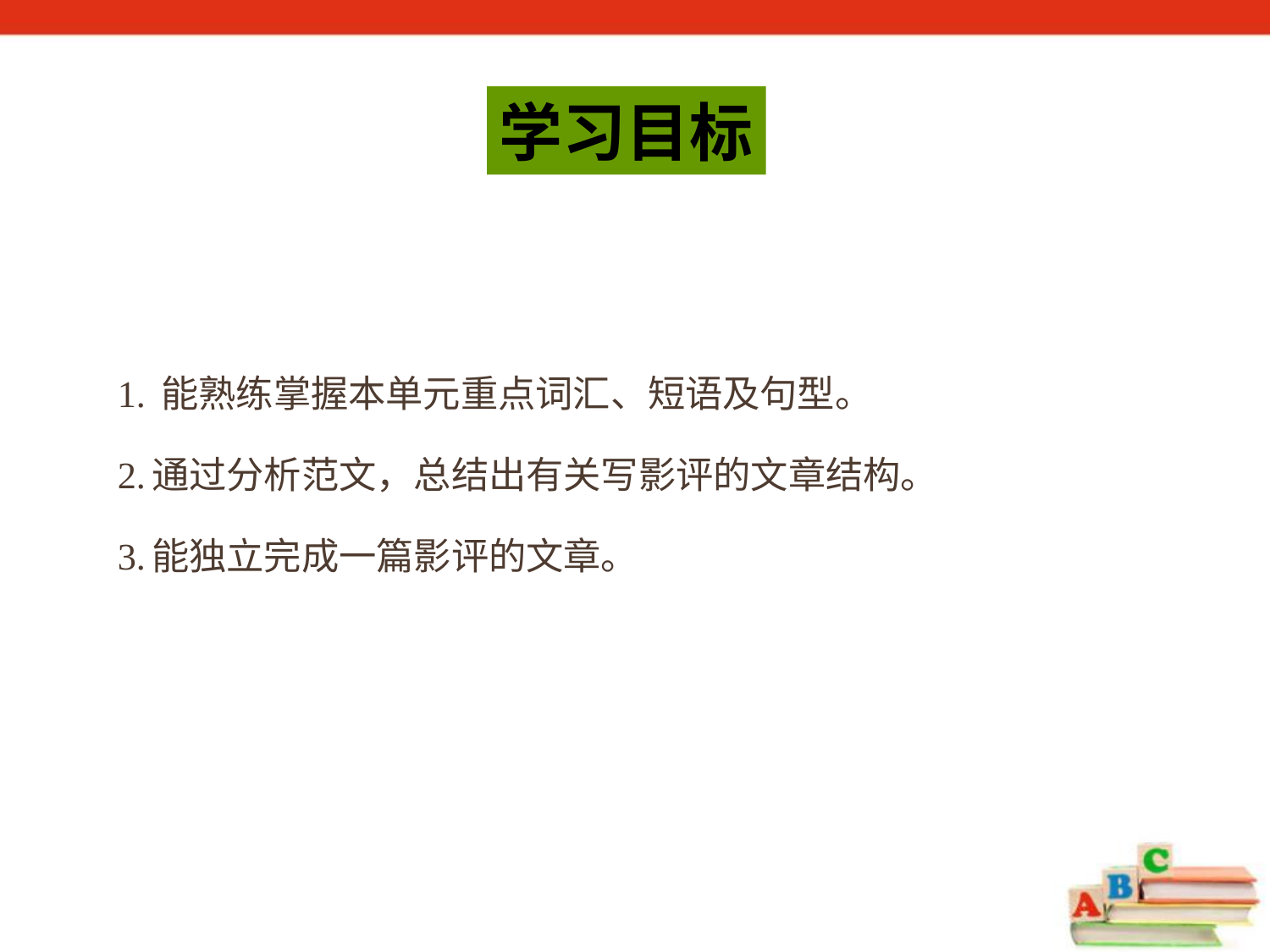

学习目标
# 1. 能熟练掌握本单元重点词汇、短语及句型。 2.通过分析范文，总结出有关写影评的文章结构。 3.能独立完成一篇影评的文章。